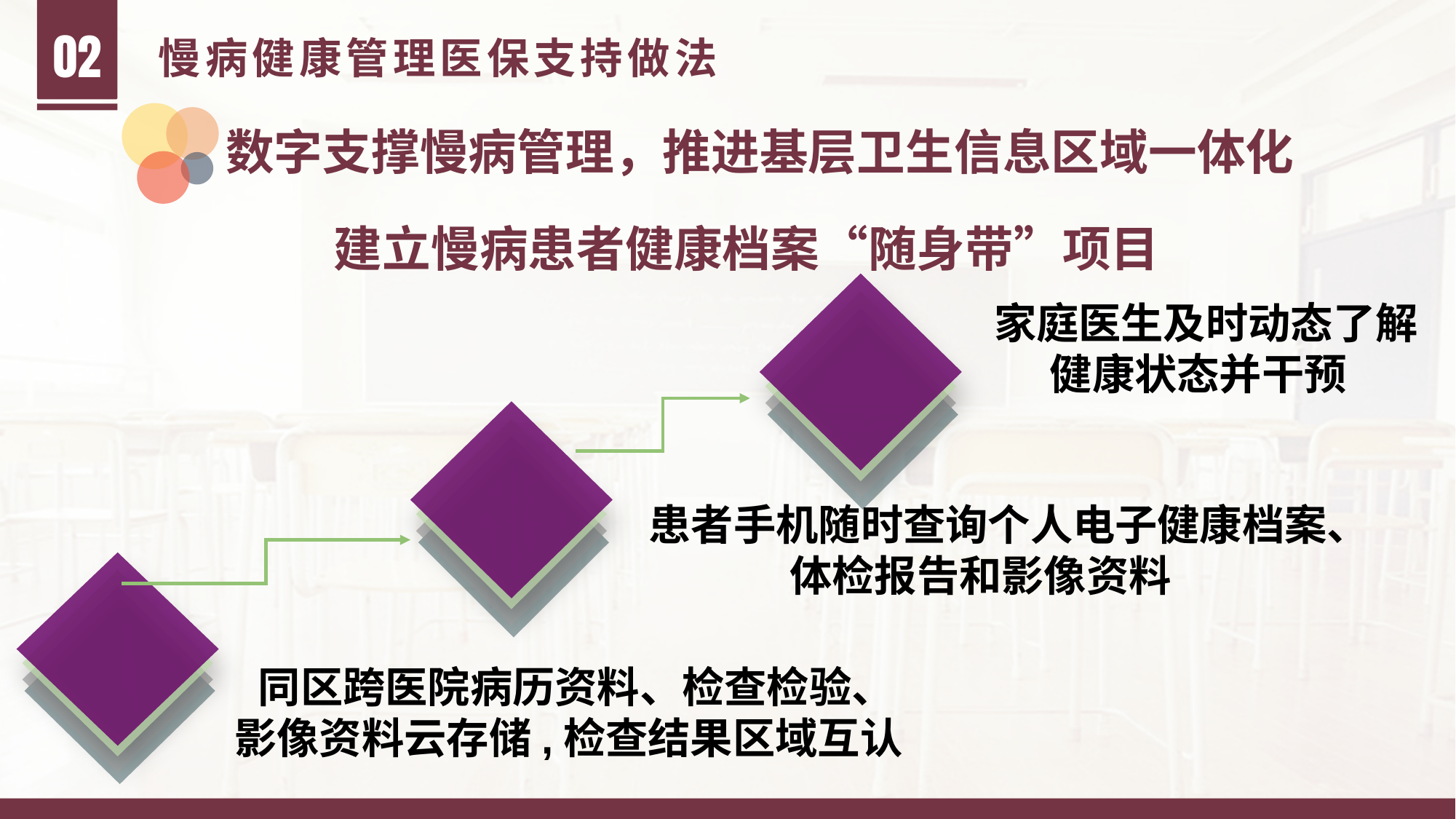

02

慢病健康管理医保支持做法

数字支撑慢病管理，推进基层卫生信息区域一体化
建立慢病患者健康档案“随身带”项目

家庭医生及时动态了解健康状态并干预

患者手机随时查询个人电子健康档案、体检报告和影像资料

同区跨医院病历资料、检查检验、影像资料云存储,检查结果区域互认